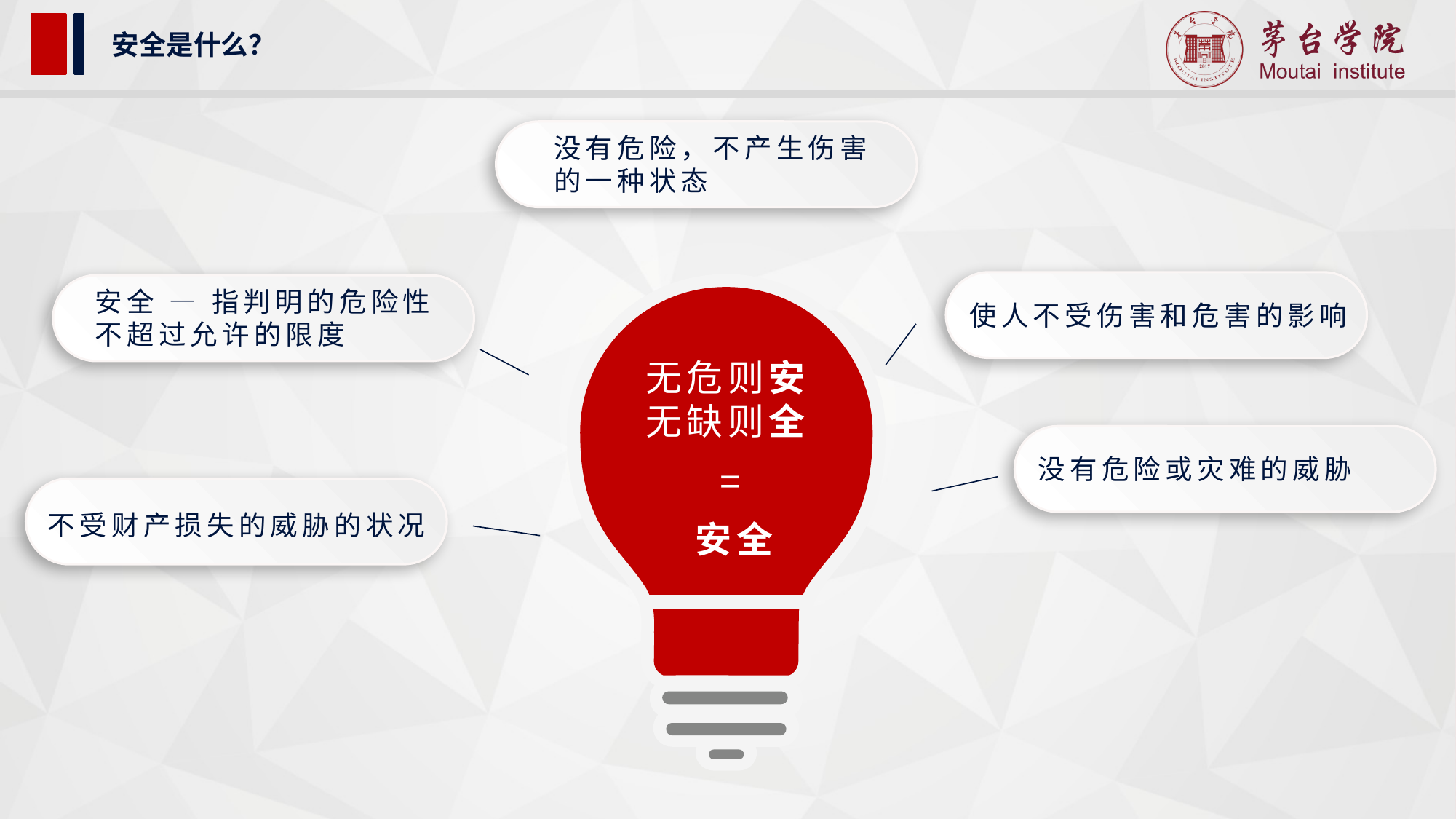

安全是什么？

没有危险，不产生伤害
的一种状态

安全 — 指判明的危险性
不超过允许的限度
使人不受伤害和危害的影响
无危则安
无缺则全

没有危险或灾难的威胁
=

不受财产损失的威胁的状况
安全